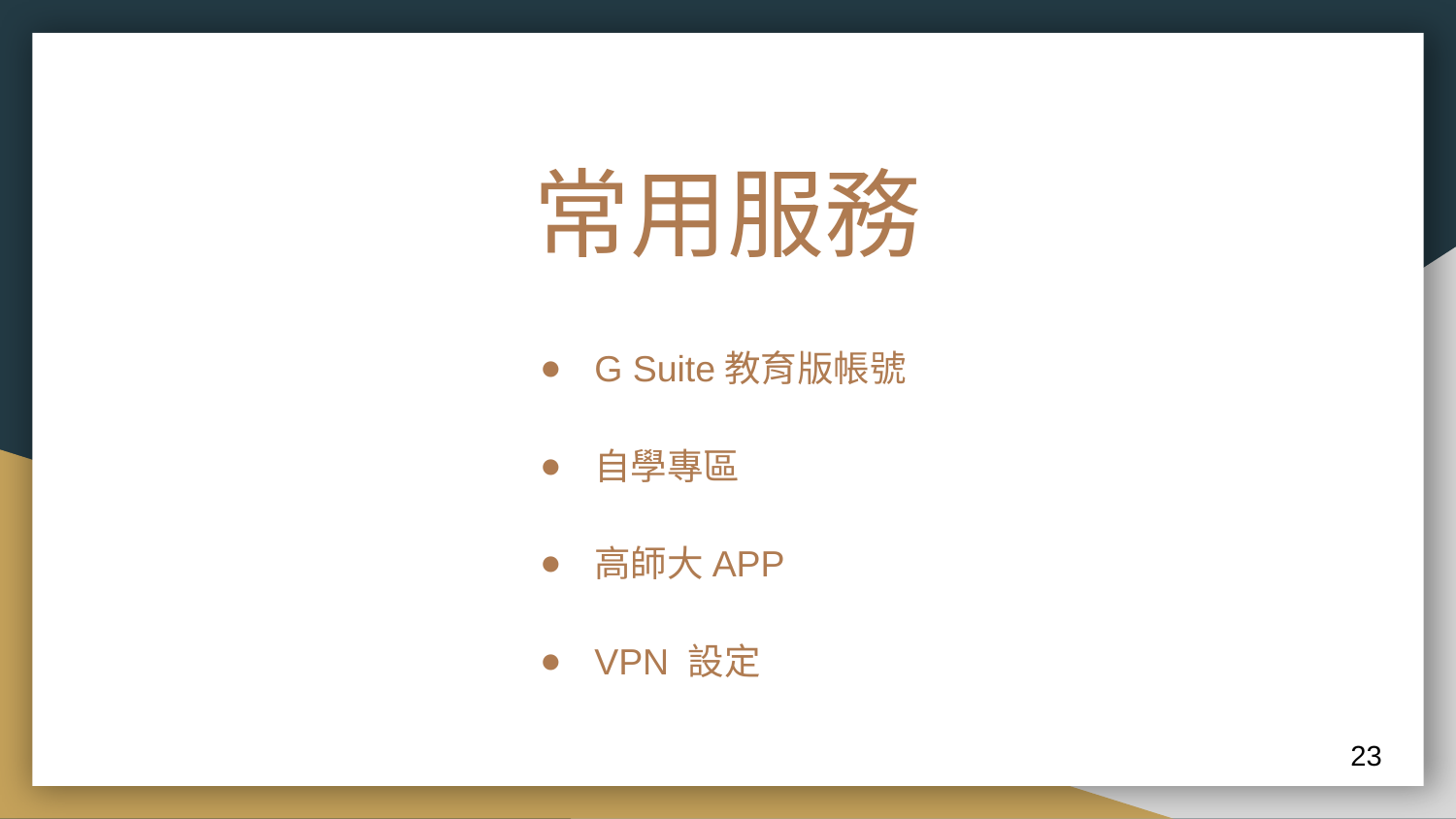

# 常用服務
G Suite教育版帳號
自學專區
高師大APP
VPN 設定
23